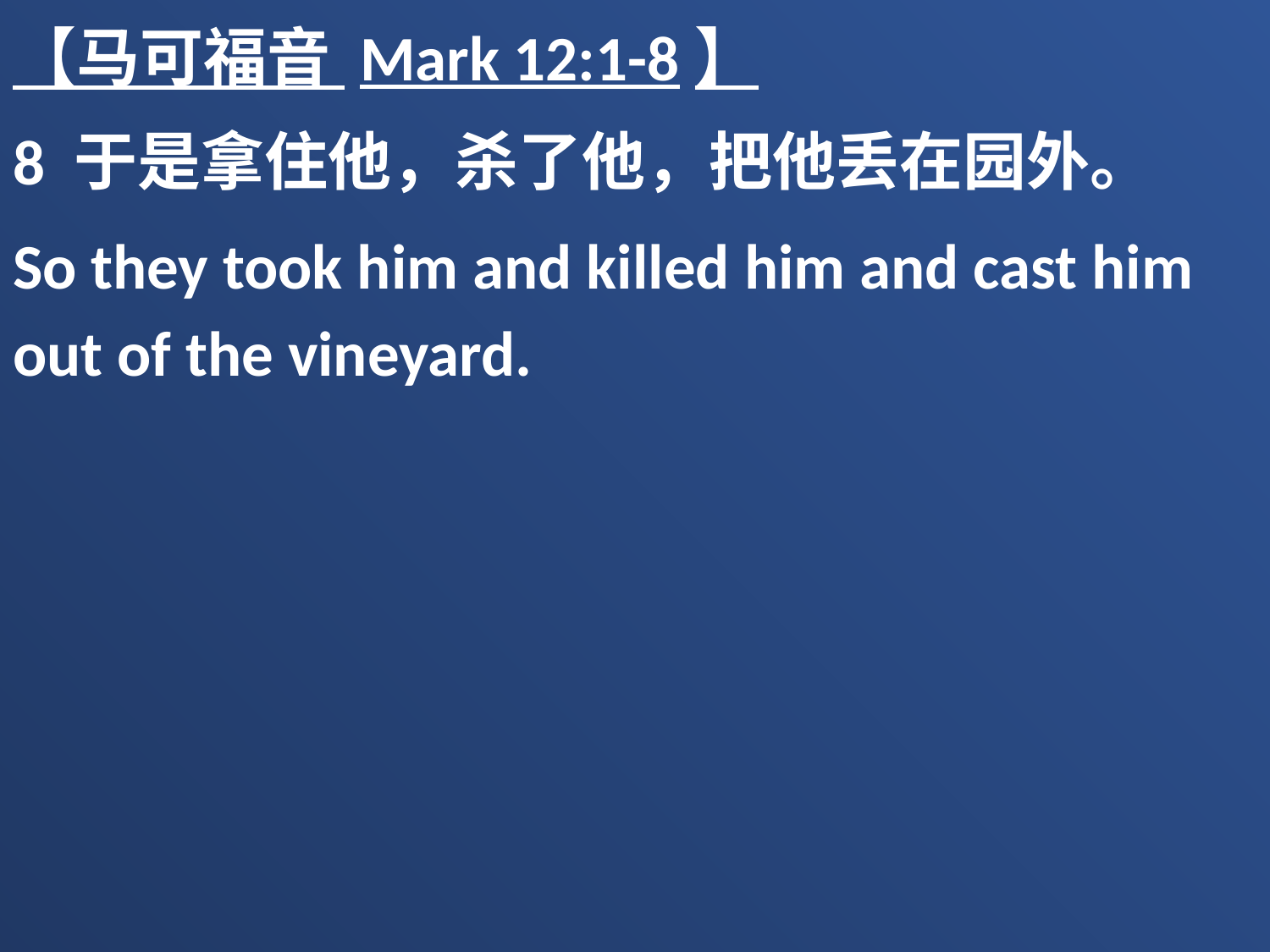

【马可福音 Mark 12:1-8】
8 于是拿住他，杀了他，把他丢在园外。
So they took him and killed him and cast him out of the vineyard.